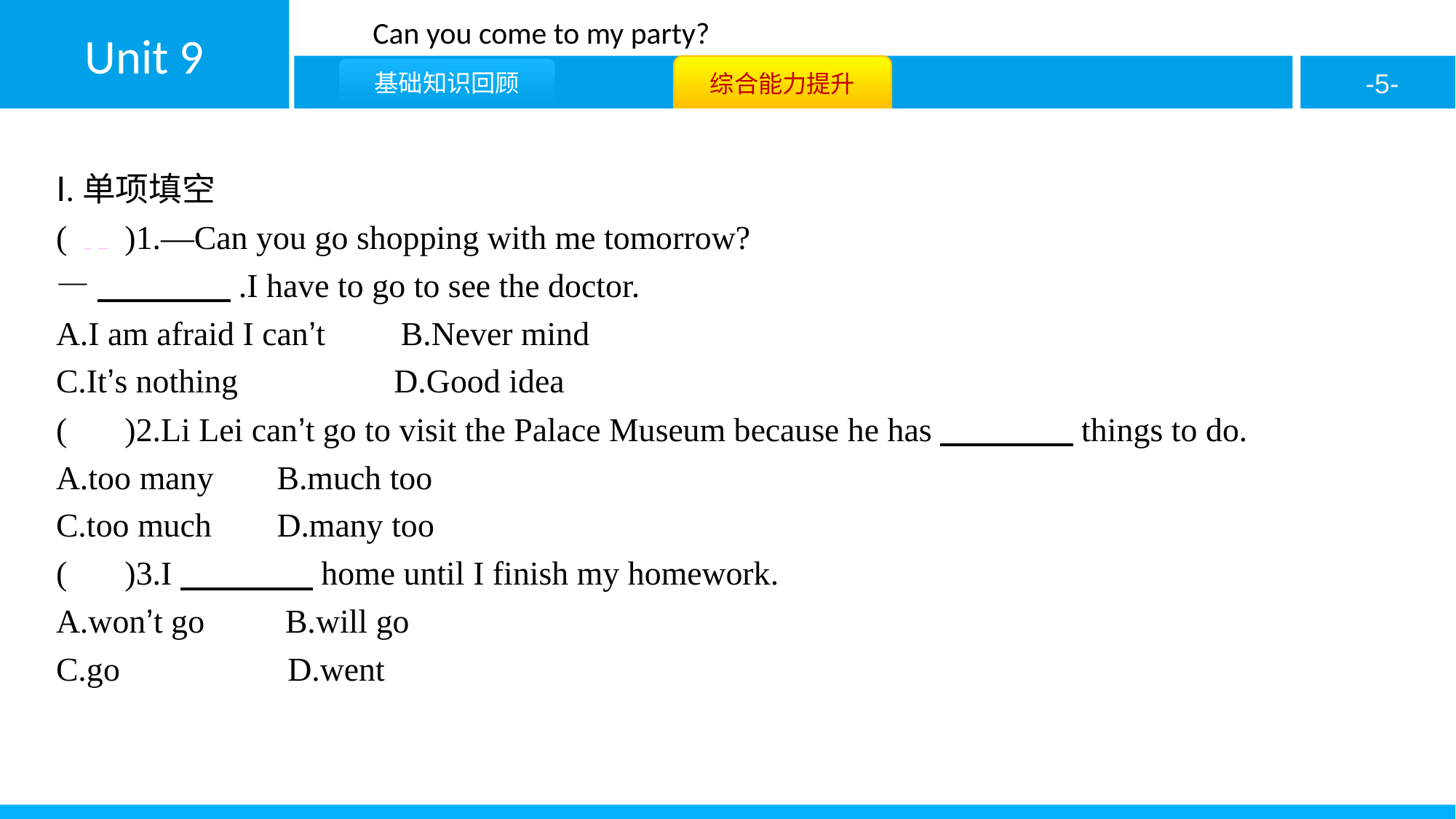

Ⅰ.单项填空
(  A  )1.—Can you go shopping with me tomorrow?
—　　　　.I have to go to see the doctor.
A.I am afraid I can’t	     B.Never mind
C.It’s nothing	              D.Good idea
(  A  )2.Li Lei can’t go to visit the Palace Museum because he has　　　　things to do.
A.too many	B.much too
C.too much	D.many too
(  A  )3.I　　　　home until I finish my homework.
A.won’t go	 B.will go
C.go	             D.went